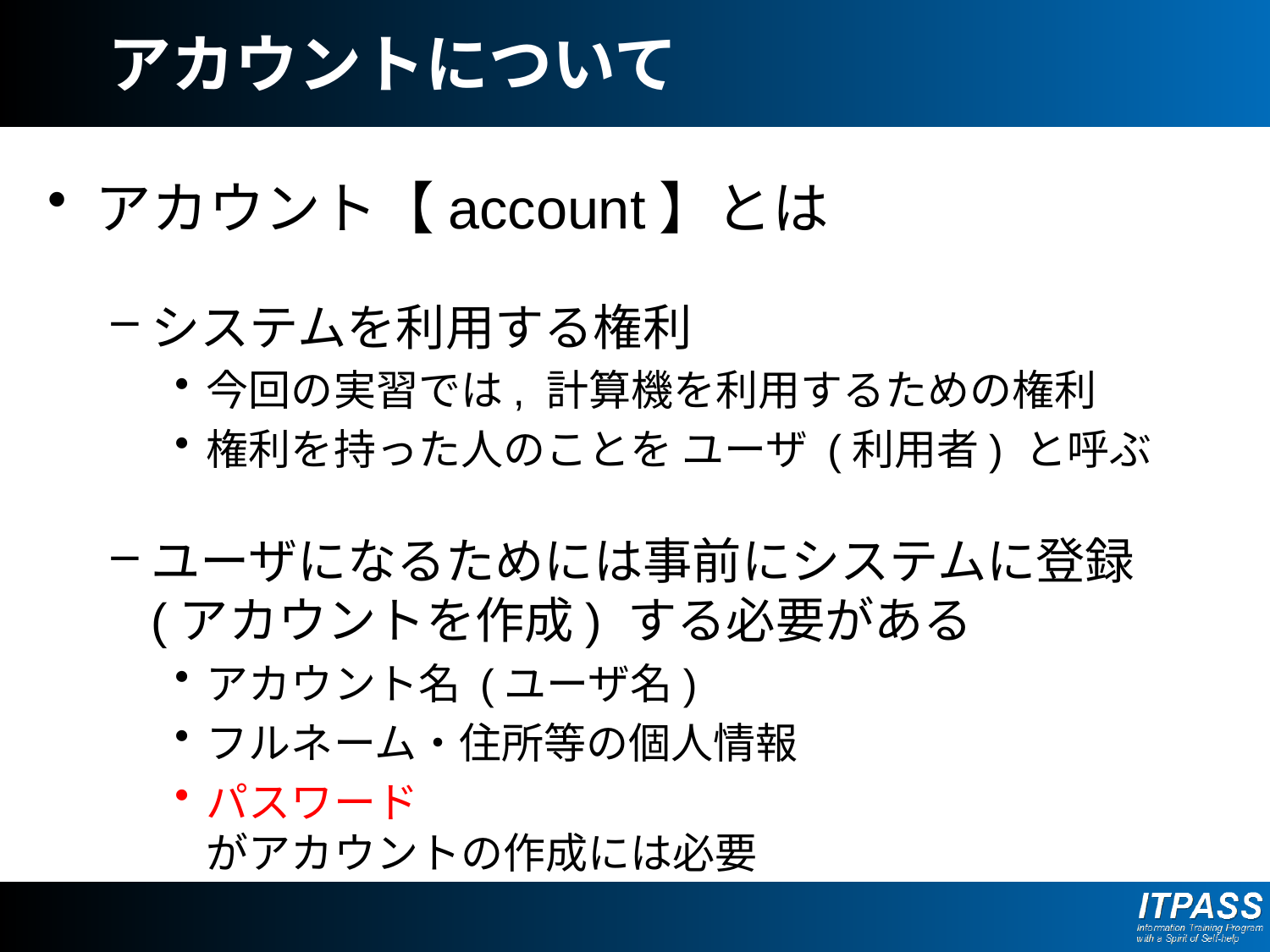

# アカウントについて
アカウント【account】とは

システムを利用する権利
今回の実習では, 計算機を利用するための権利
権利を持った人のことを ユーザ (利用者) と呼ぶ

ユーザになるためには事前にシステムに登録 (アカウントを作成) する必要がある
アカウント名 (ユーザ名)
フルネーム・住所等の個人情報
パスワード
がアカウントの作成には必要